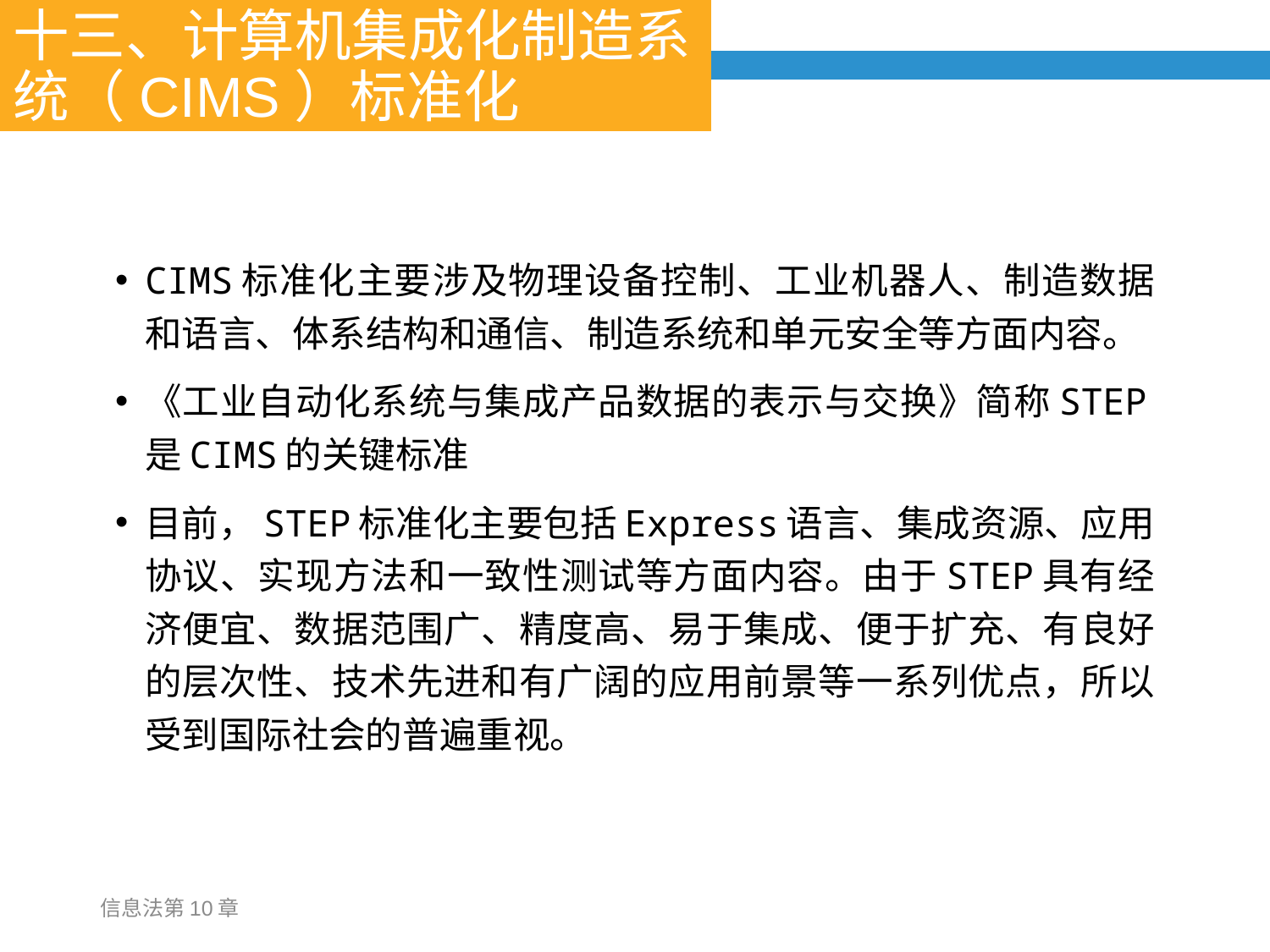

# 十三、计算机集成化制造系统（CIMS）标准化
CIMS标准化主要涉及物理设备控制、工业机器人、制造数据和语言、体系结构和通信、制造系统和单元安全等方面内容。
《工业自动化系统与集成产品数据的表示与交换》简称STEP是CIMS的关键标准
目前，STEP标准化主要包括Express语言、集成资源、应用协议、实现方法和一致性测试等方面内容。由于STEP具有经济便宜、数据范围广、精度高、易于集成、便于扩充、有良好的层次性、技术先进和有广阔的应用前景等一系列优点，所以受到国际社会的普遍重视。

信息法第10章